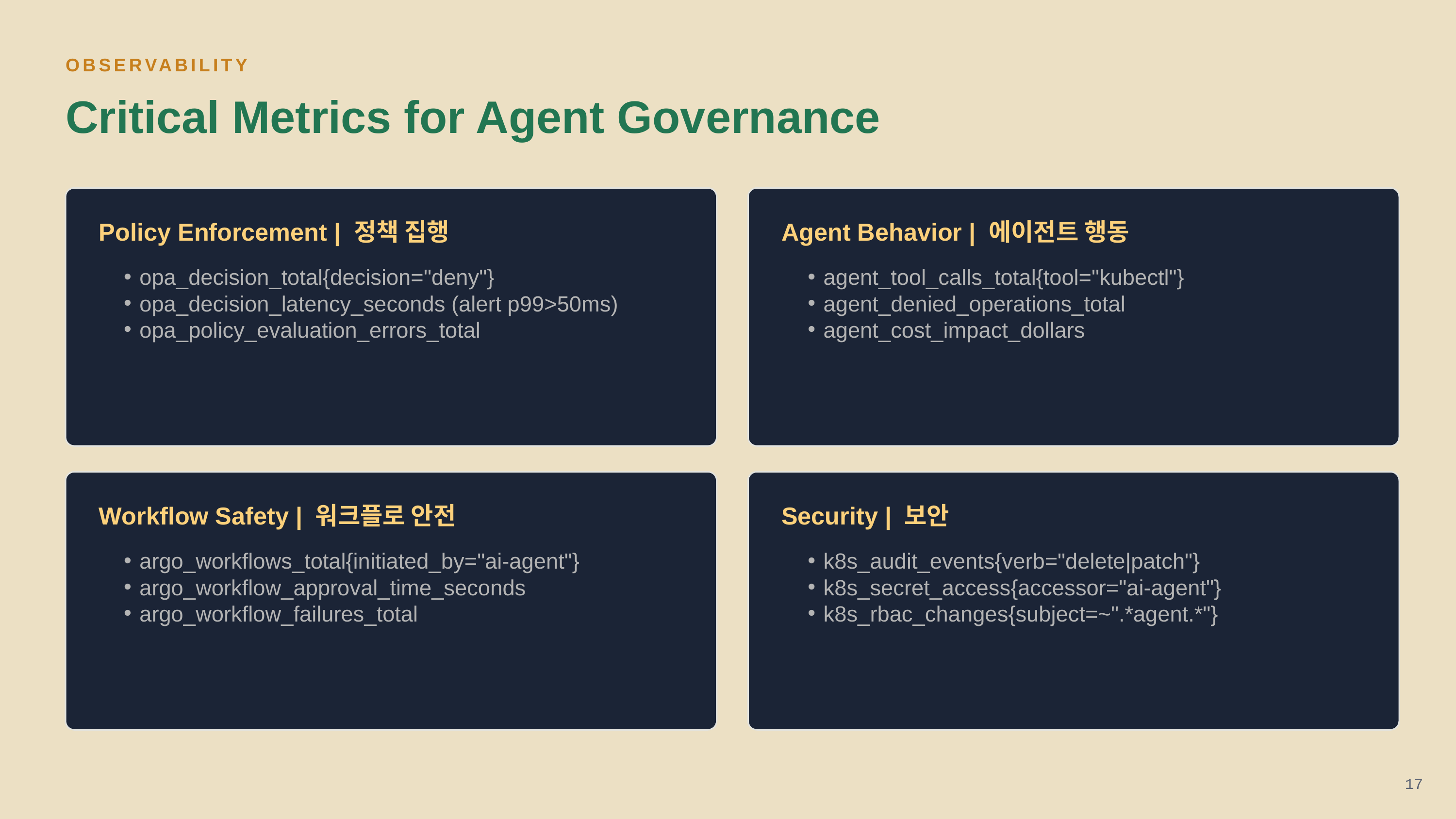

OBSERVABILITY

Critical Metrics for Agent Governance

Policy Enforcement | 정책 집행

Agent Behavior | 에이전트 행동
opa_decision_total{decision="deny"}
opa_decision_latency_seconds (alert p99>50ms)
opa_policy_evaluation_errors_total
agent_tool_calls_total{tool="kubectl"}
agent_denied_operations_total
agent_cost_impact_dollars

Workflow Safety | 워크플로 안전

Security | 보안
argo_workflows_total{initiated_by="ai-agent"}
argo_workflow_approval_time_seconds
argo_workflow_failures_total
k8s_audit_events{verb="delete|patch"}
k8s_secret_access{accessor="ai-agent"}
k8s_rbac_changes{subject=~".*agent.*"}

17